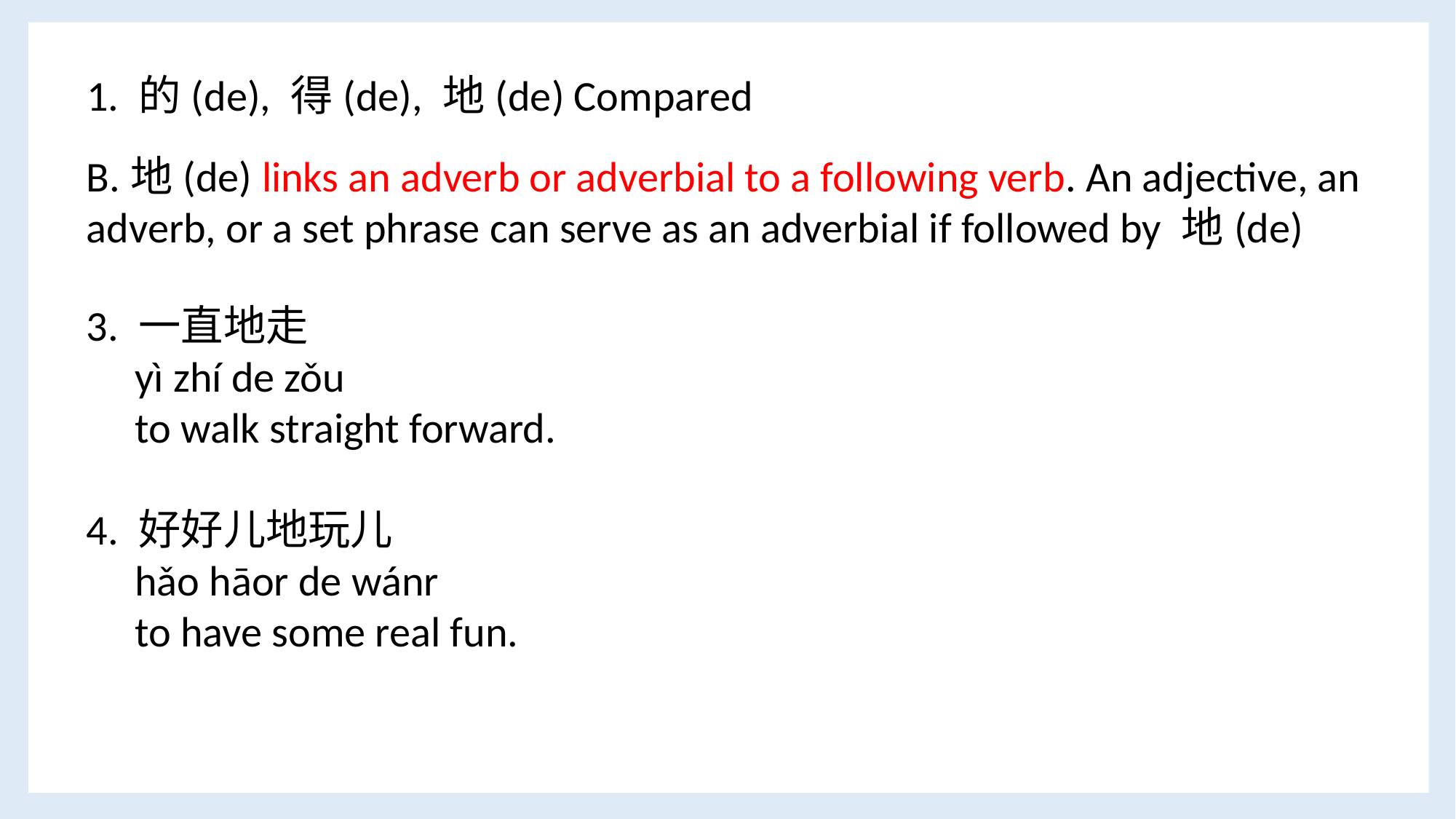

1. 的(de), 得(de), 地(de) Compared
B.地(de) links an adverb or adverbial to a following verb. An adjective, an adverb, or a set phrase can serve as an adverbial if followed by 地(de)
3. 一直地走
     yì zhí de zǒu
     to walk straight forward.

4. 好好儿地玩儿
     hǎo hāor de wánr
     to have some real fun.